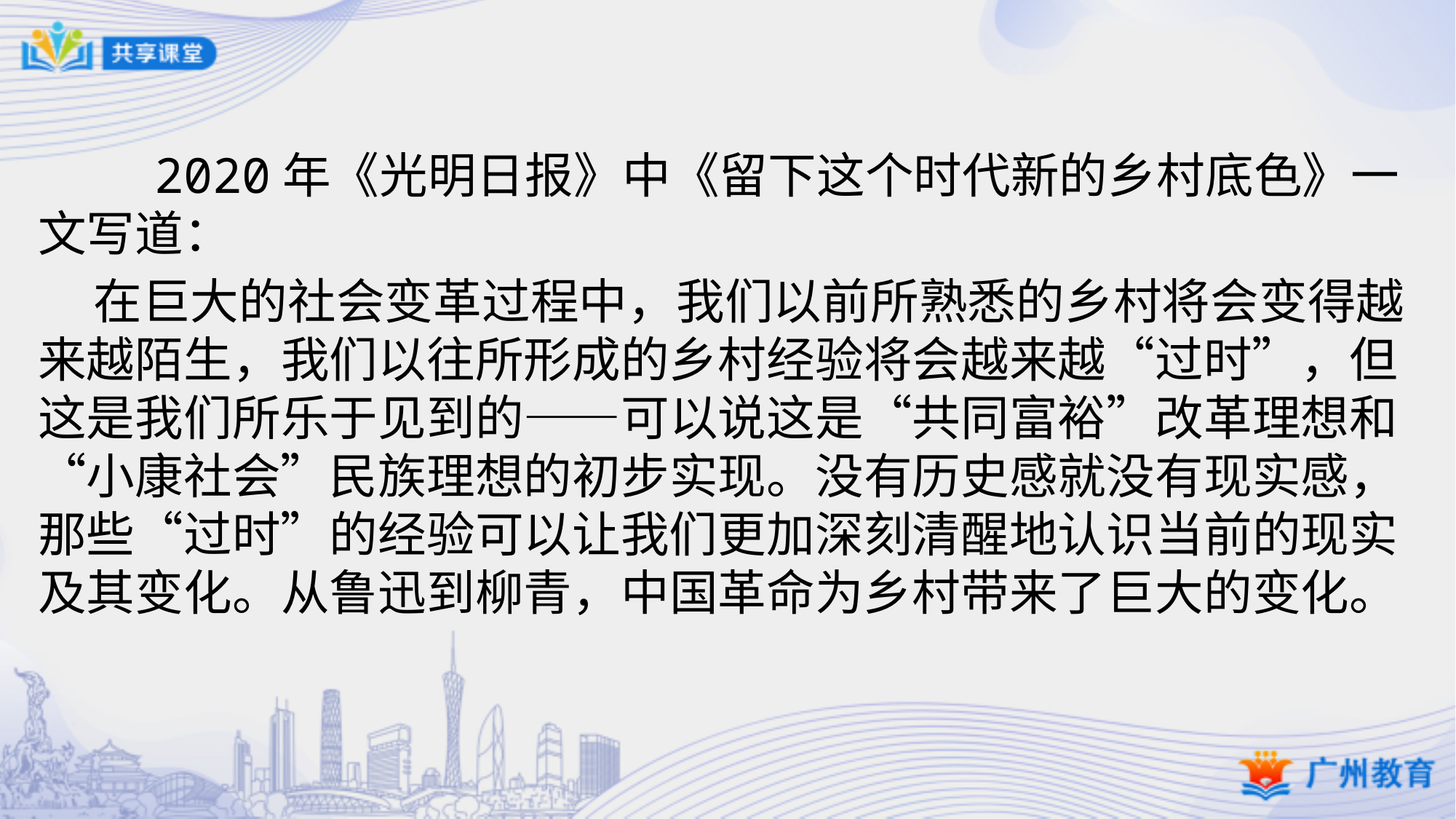

2020年《光明日报》中《留下这个时代新的乡村底色》一文写道：
    在巨大的社会变革过程中，我们以前所熟悉的乡村将会变得越来越陌生，我们以往所形成的乡村经验将会越来越“过时”，但这是我们所乐于见到的——可以说这是“共同富裕”改革理想和“小康社会”民族理想的初步实现。没有历史感就没有现实感，那些“过时”的经验可以让我们更加深刻清醒地认识当前的现实及其变化。从鲁迅到柳青，中国革命为乡村带来了巨大的变化。